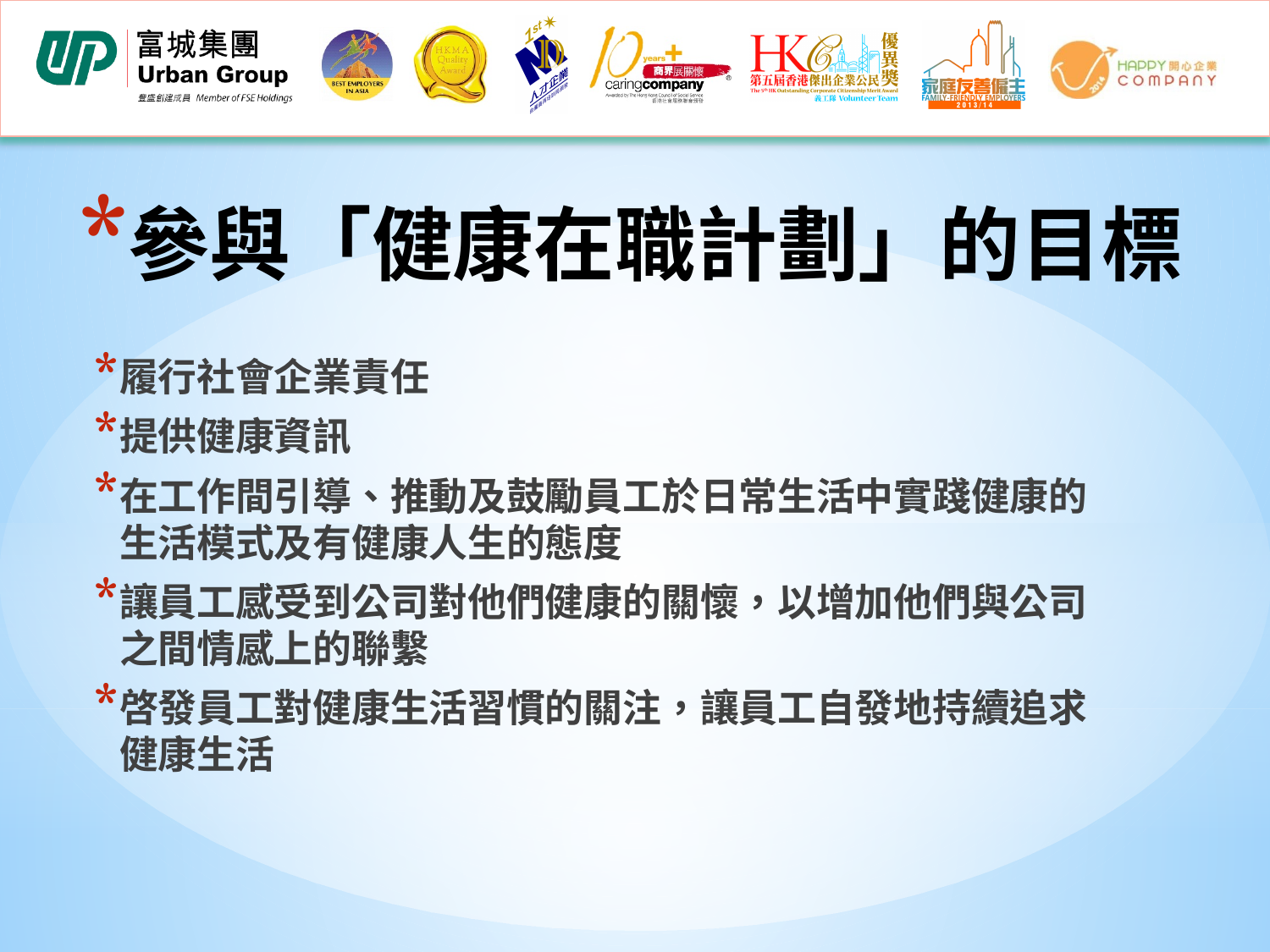

# 參與「健康在職計劃」的目標
履行社會企業責任
提供健康資訊
在工作間引導、推動及鼓勵員工於日常生活中實踐健康的生活模式及有健康人生的態度
讓員工感受到公司對他們健康的關懷，以增加他們與公司之間情感上的聯繫
啓發員工對健康生活習慣的關注，讓員工自發地持續追求健康生活